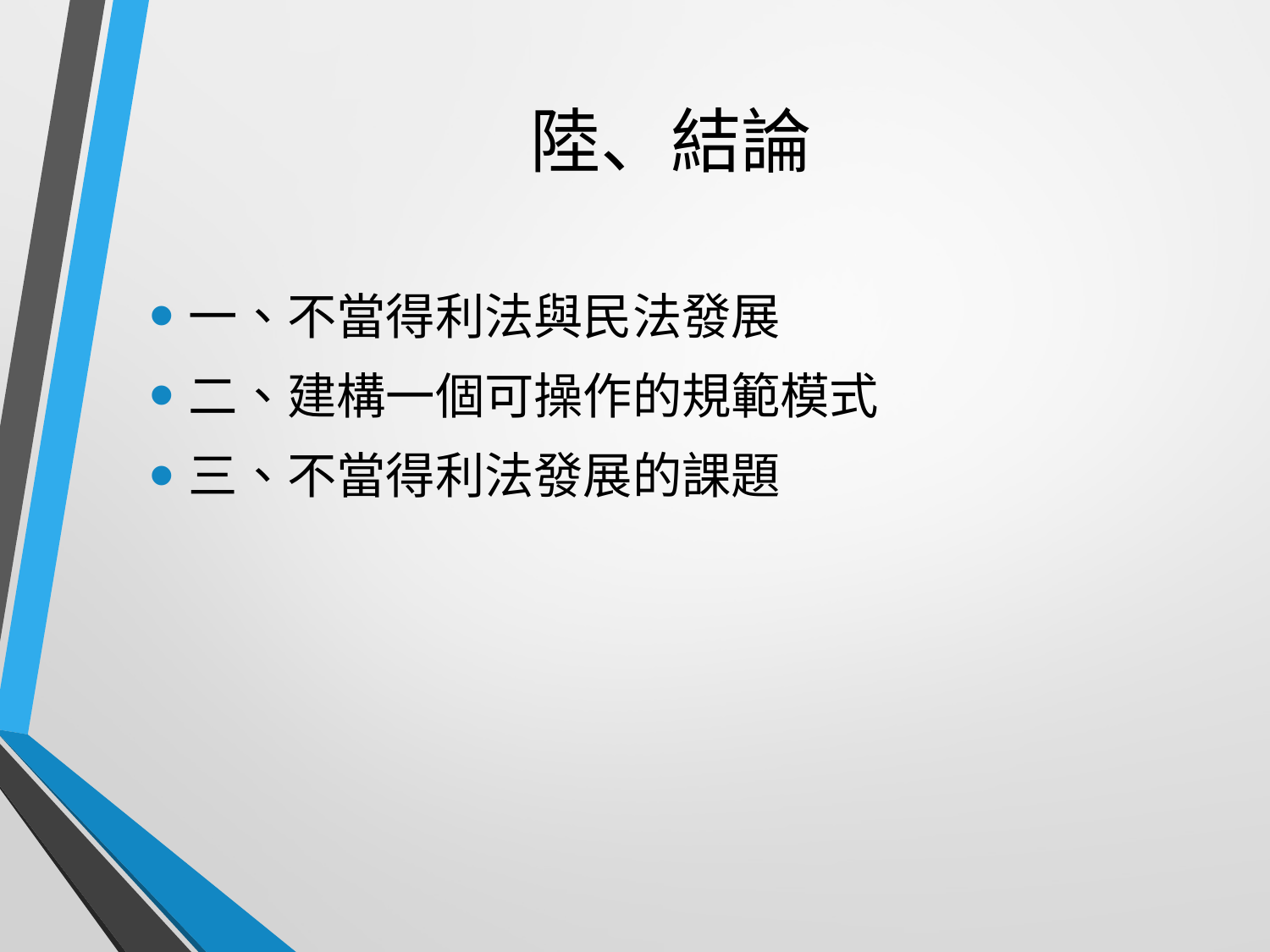

# 陸、結論
一、不當得利法與民法發展
二、建構一個可操作的規範模式
三、不當得利法發展的課題